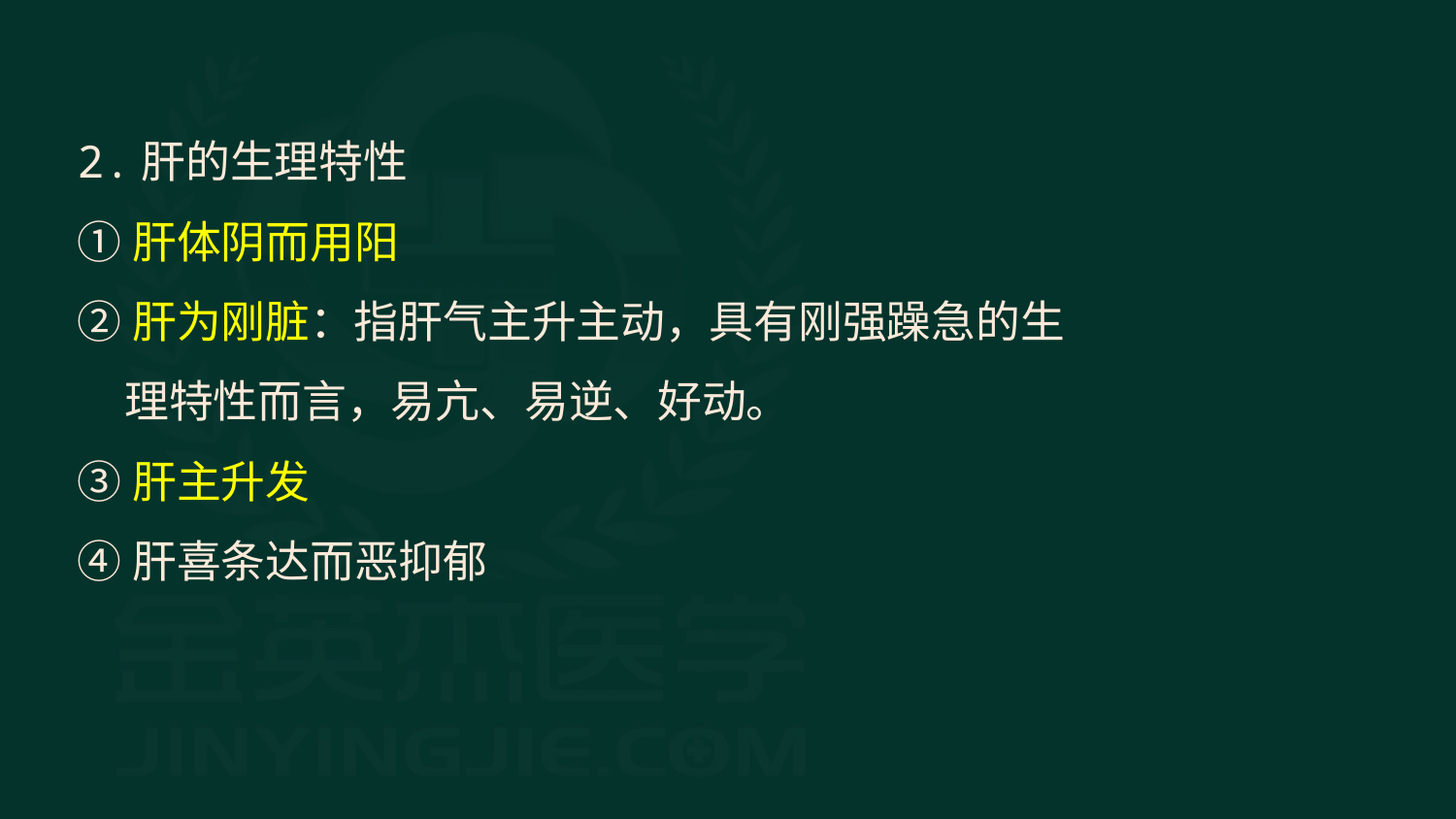

2.肝的生理特性
①肝体阴而用阳
②肝为刚脏：指肝气主升主动，具有刚强躁急的生理特性而言，易亢、易逆、好动。
③肝主升发
④肝喜条达而恶抑郁